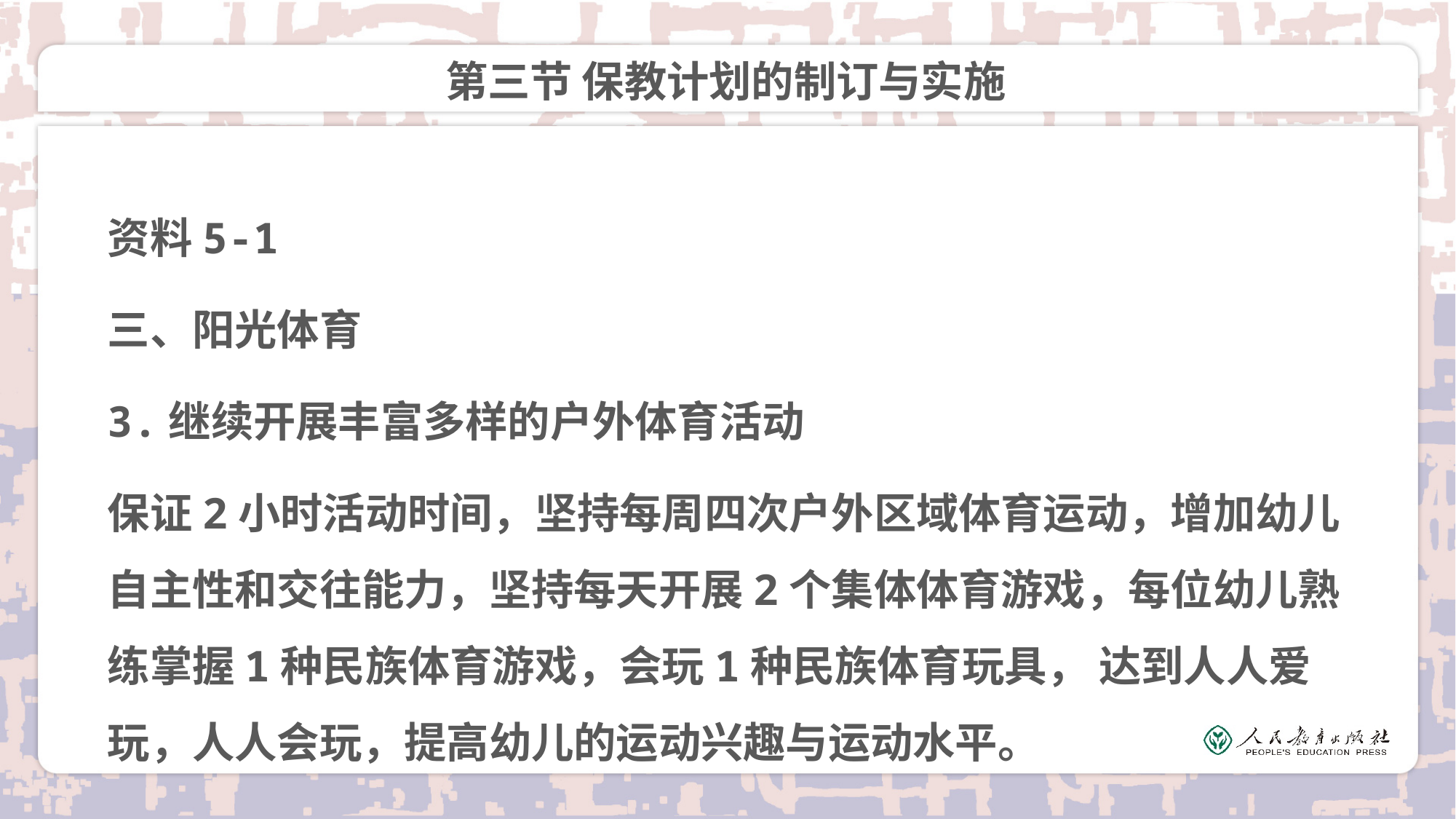

# 第三节 保教计划的制订与实施
资料5-1
三、阳光体育
3.继续开展丰富多样的户外体育活动
保证2小时活动时间，坚持每周四次户外区域体育运动，增加幼儿自主性和交往能力，坚持每天开展2个集体体育游戏，每位幼儿熟练掌握1种民族体育游戏，会玩1种民族体育玩具， 达到人人爱玩，人人会玩，提高幼儿的运动兴趣与运动水平。